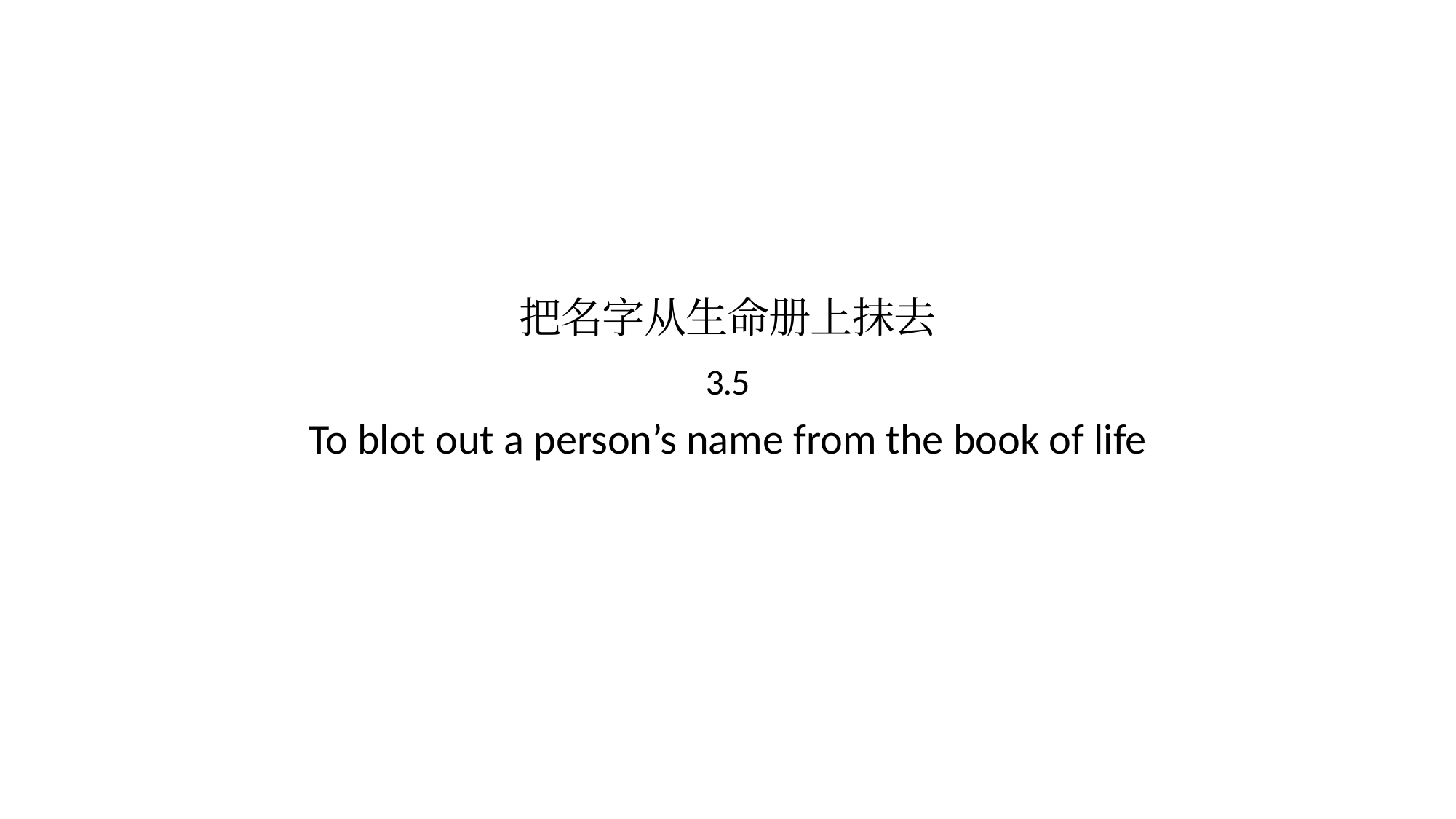

# 把名字从生命册上抹去 3.5 To blot out a person’s name from the book of life